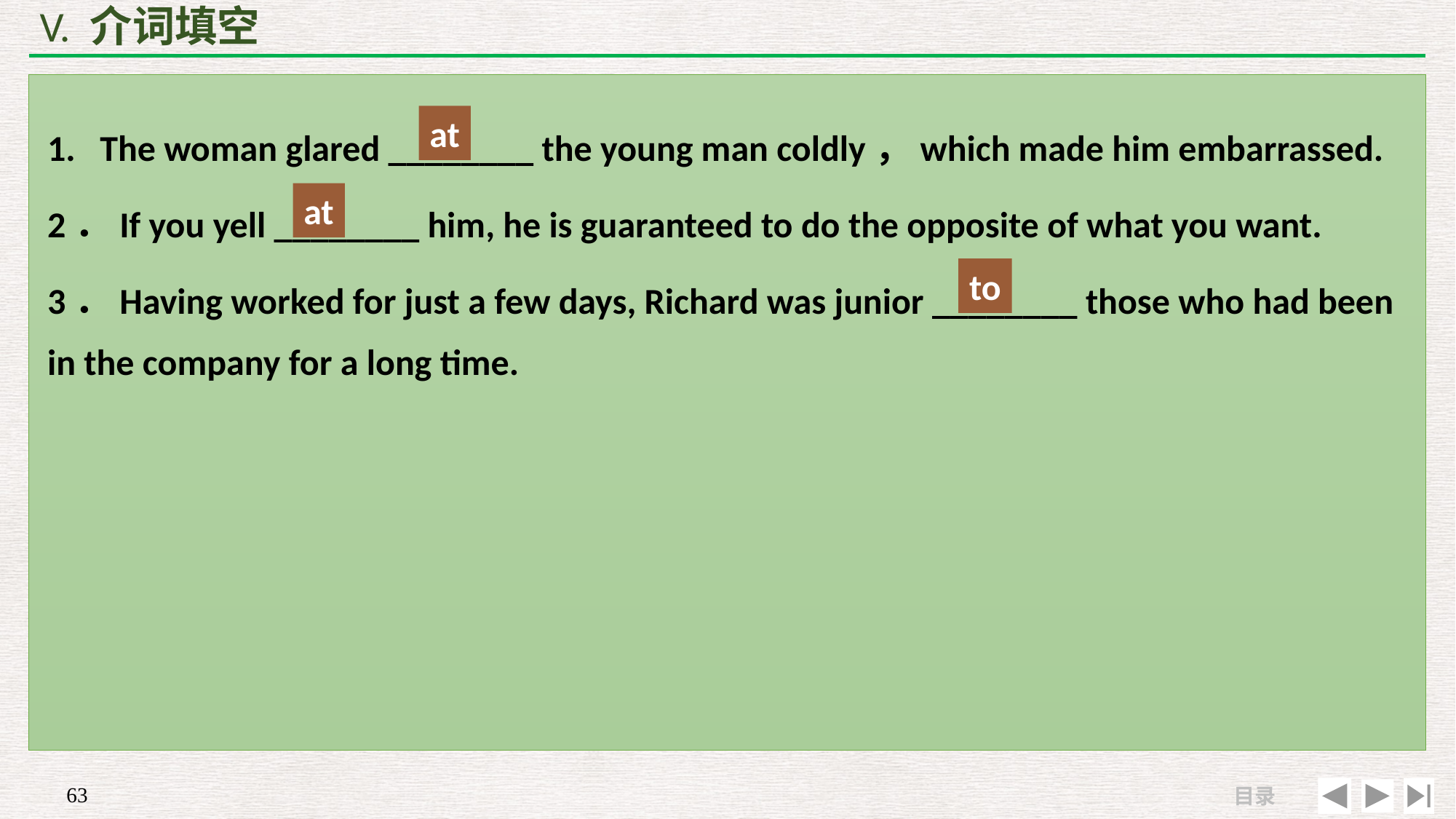

# V. 介词填空

1.   The woman glared ________ the young man coldly，which made him embarrassed.
2．If you yell ________ him, he is guaranteed to do the opposite of what you want.
3．Having worked for just a few days, Richard was junior ________ those who had been in the company for a long time.
at
at
to